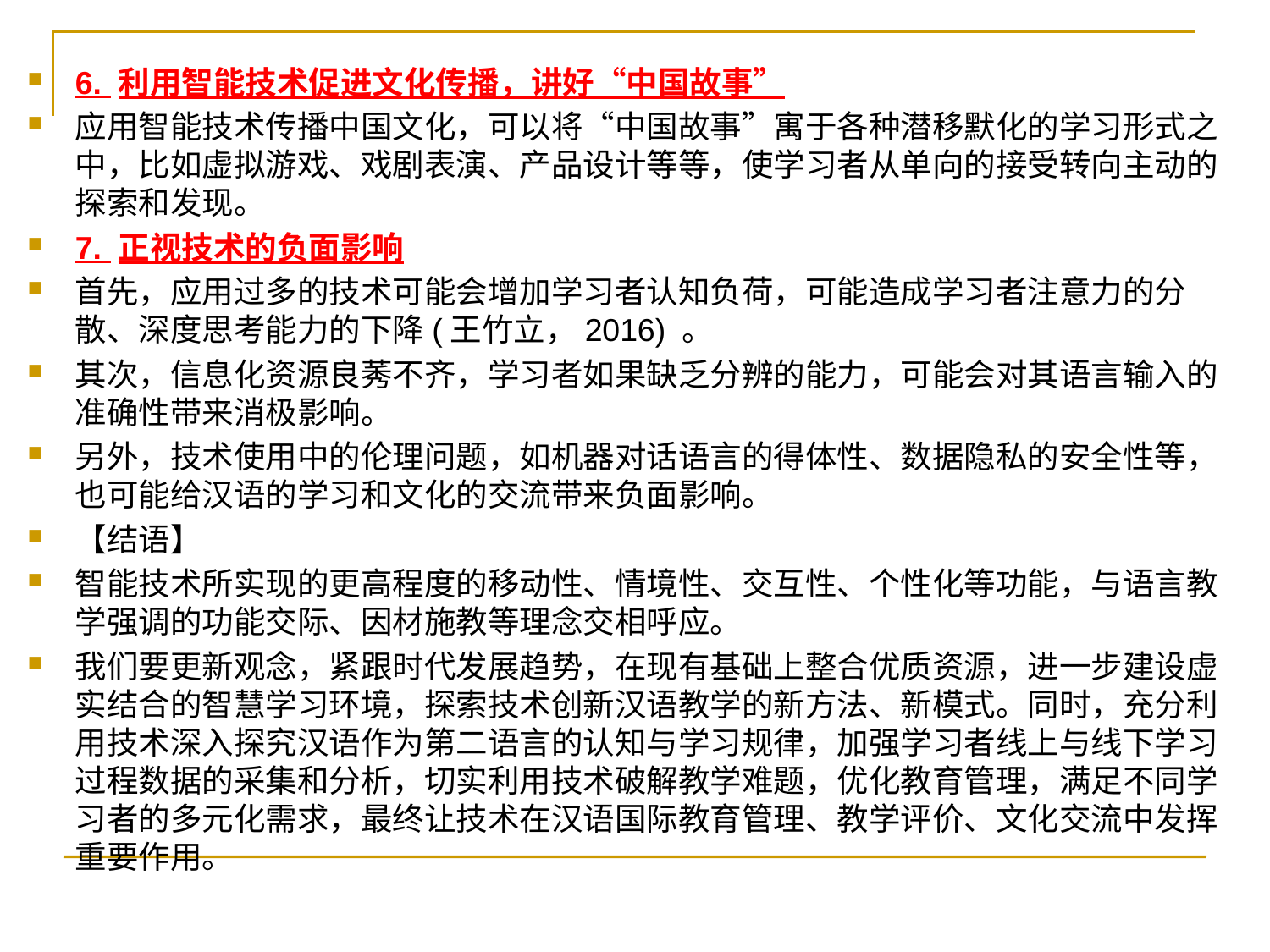

6. 利用智能技术促进文化传播，讲好“中国故事”
应用智能技术传播中国文化，可以将“中国故事”寓于各种潜移默化的学习形式之中，比如虚拟游戏、戏剧表演、产品设计等等，使学习者从单向的接受转向主动的探索和发现。
7. 正视技术的负面影响
首先，应用过多的技术可能会增加学习者认知负荷，可能造成学习者注意力的分散、深度思考能力的下降(王竹立，2016) 。
其次，信息化资源良莠不齐，学习者如果缺乏分辨的能力，可能会对其语言输入的准确性带来消极影响。
另外，技术使用中的伦理问题，如机器对话语言的得体性、数据隐私的安全性等，也可能给汉语的学习和文化的交流带来负面影响。
【结语】
智能技术所实现的更高程度的移动性、情境性、交互性、个性化等功能，与语言教学强调的功能交际、因材施教等理念交相呼应。
我们要更新观念，紧跟时代发展趋势，在现有基础上整合优质资源，进一步建设虚实结合的智慧学习环境，探索技术创新汉语教学的新方法、新模式。同时，充分利用技术深入探究汉语作为第二语言的认知与学习规律，加强学习者线上与线下学习过程数据的采集和分析，切实利用技术破解教学难题，优化教育管理，满足不同学习者的多元化需求，最终让技术在汉语国际教育管理、教学评价、文化交流中发挥重要作用。